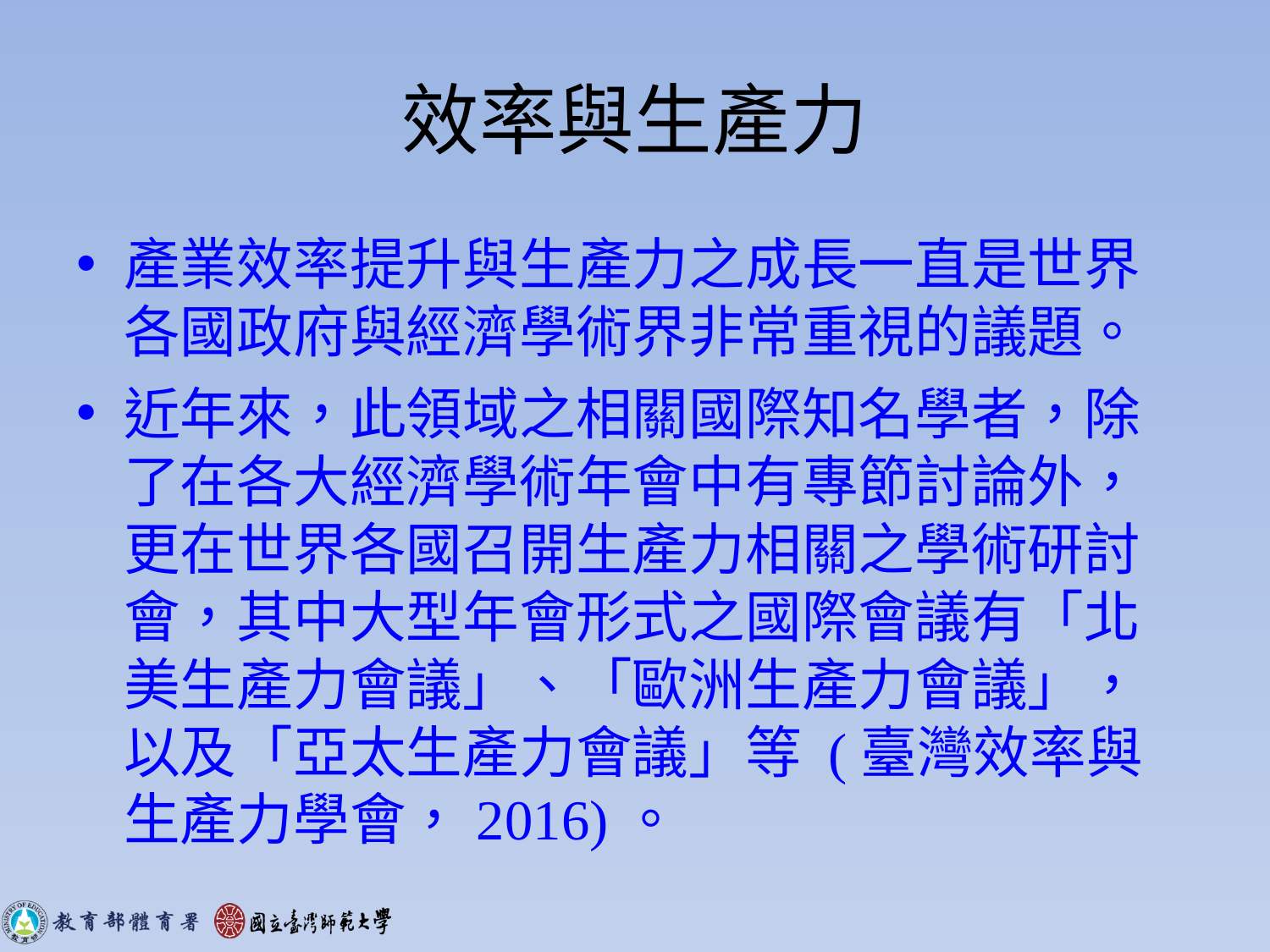

# 效率與生產力
產業效率提升與生產力之成長一直是世界各國政府與經濟學術界非常重視的議題。
近年來，此領域之相關國際知名學者，除了在各大經濟學術年會中有專節討論外，更在世界各國召開生產力相關之學術研討會，其中大型年會形式之國際會議有「北美生產力會議」、「歐洲生產力會議」，以及「亞太生產力會議」等 (臺灣效率與生產力學會，2016)。